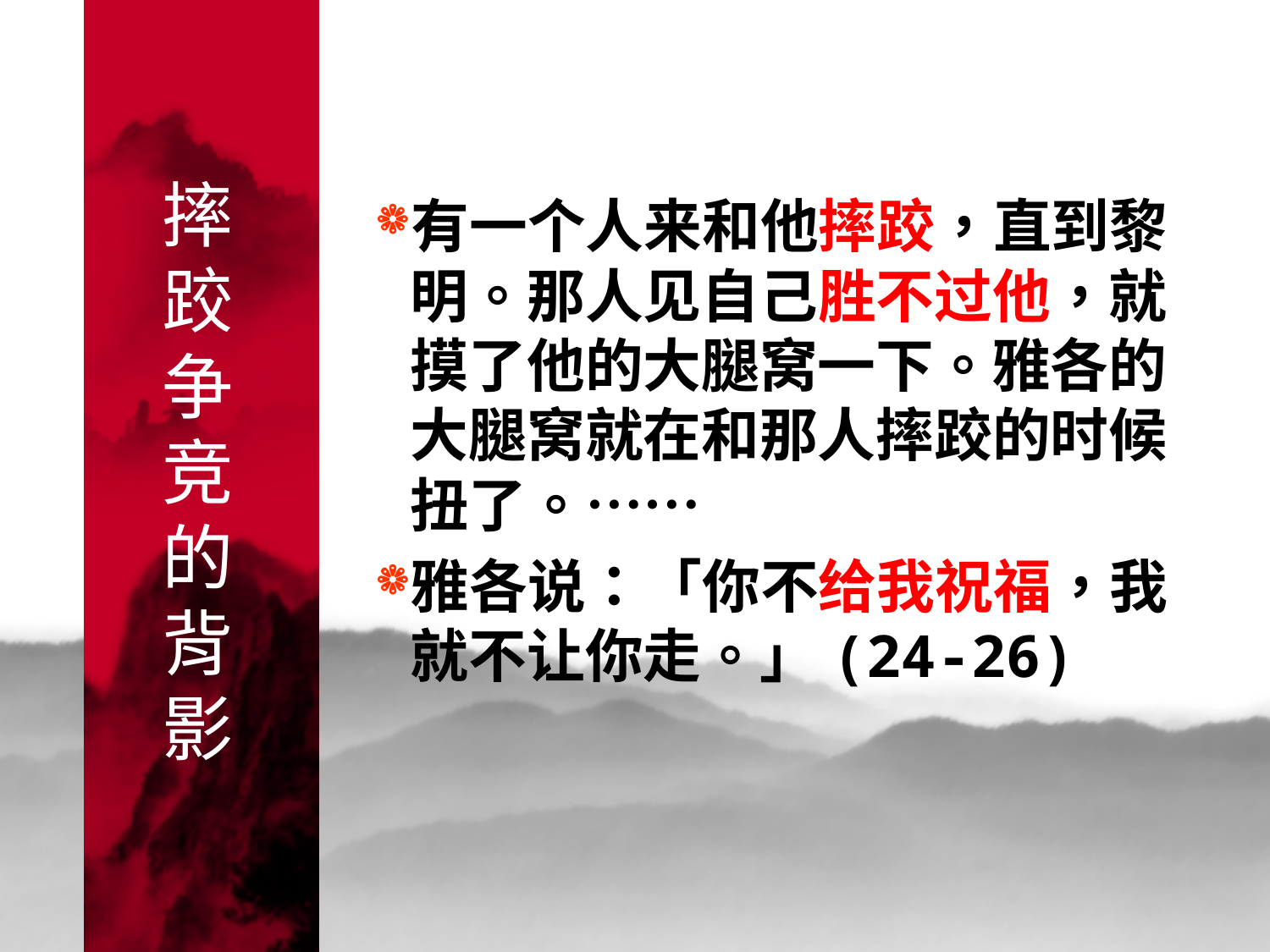

# 摔 跤 争 竞 的 背 影
有一个人来和他摔跤，直到黎明。那人见自己胜不过他，就摸了他的大腿窝一下。雅各的大腿窝就在和那人摔跤的时候扭了。……
雅各说：「你不给我祝福，我就不让你走。」(24-26)